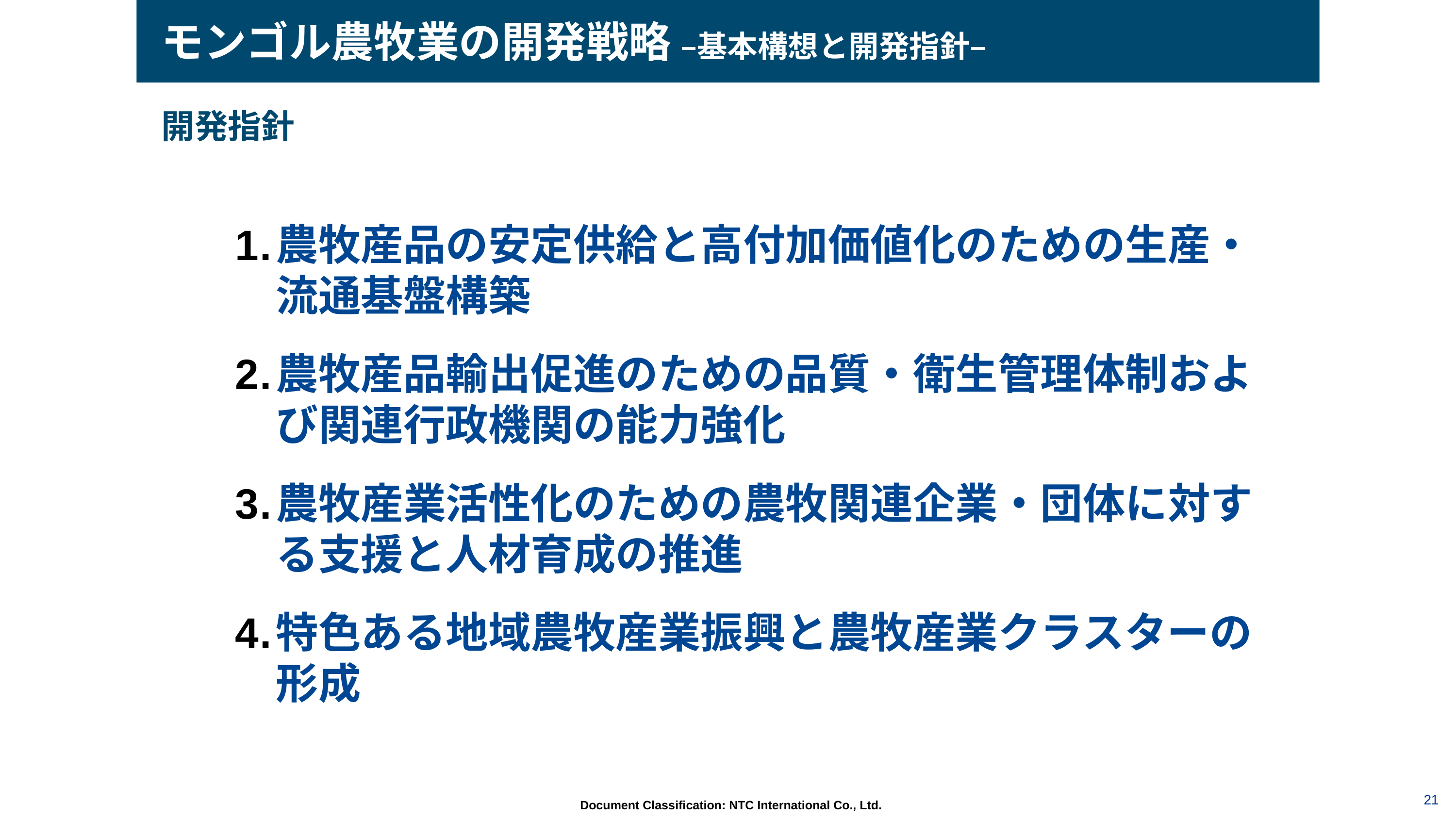

モンゴル農牧業の開発戦略 –基本構想と開発指針–

開発指針

農牧産品の安定供給と高付加価値化のための生産・流通基盤構築
農牧産品輸出促進のための品質・衛生管理体制および関連行政機関の能力強化
農牧産業活性化のための農牧関連企業・団体に対する支援と人材育成の推進
特色ある地域農牧産業振興と農牧産業クラスターの形成